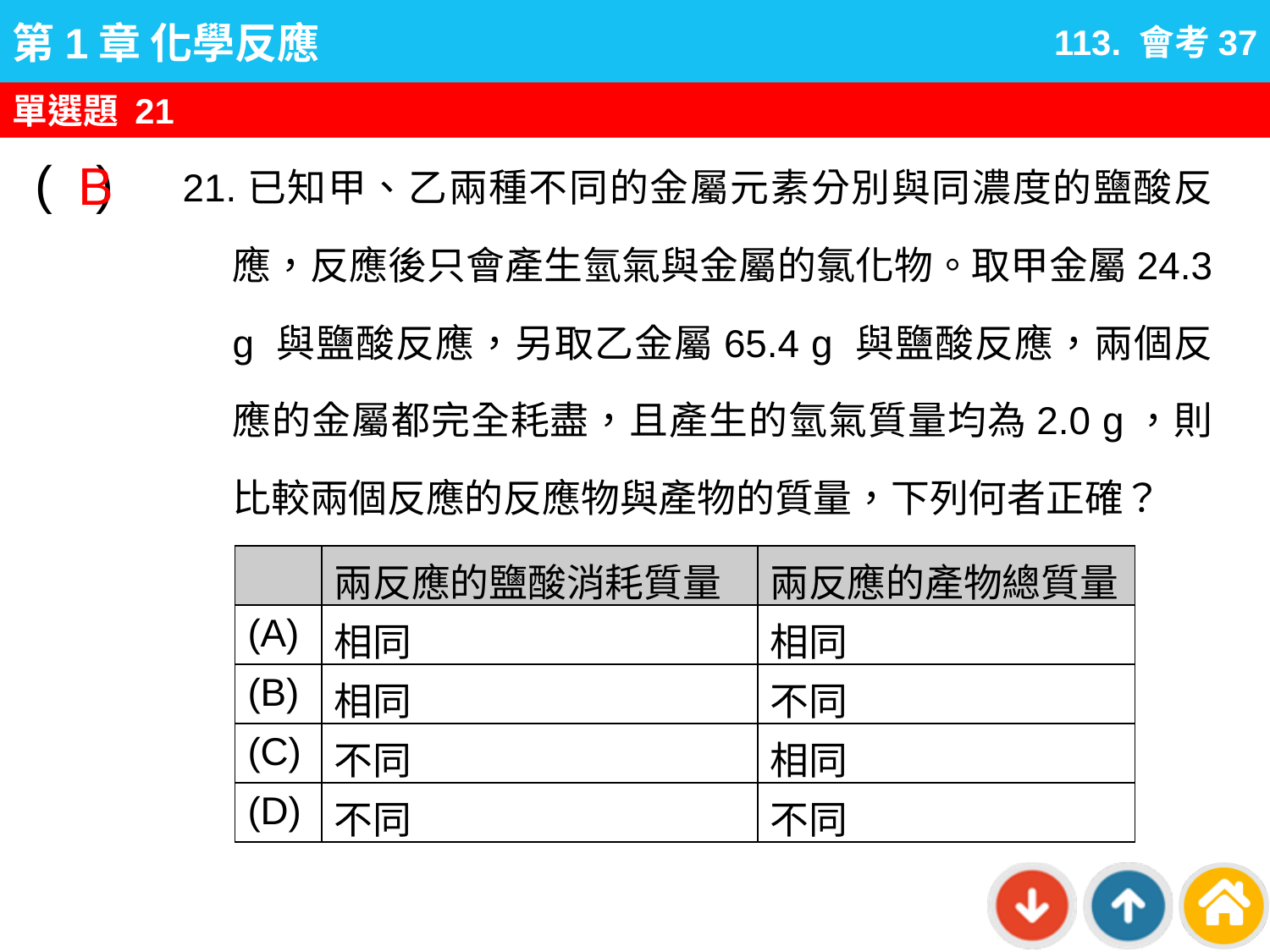

113. 會考37
單選題 21
B
21.已知甲、乙兩種不同的金屬元素分別與同濃度的鹽酸反應，反應後只會產生氫氣與金屬的氯化物。取甲金屬24.3 g 與鹽酸反應，另取乙金屬65.4 g 與鹽酸反應，兩個反應的金屬都完全耗盡，且產生的氫氣質量均為2.0 g，則比較兩個反應的反應物與產物的質量，下列何者正確？
(   )
|  | 兩反應的鹽酸消耗質量 | 兩反應的產物總質量 |
| --- | --- | --- |
| (A) | 相同 | 相同 |
| (B) | 相同 | 不同 |
| (C) | 不同 | 相同 |
| (D) | 不同 | 不同 |